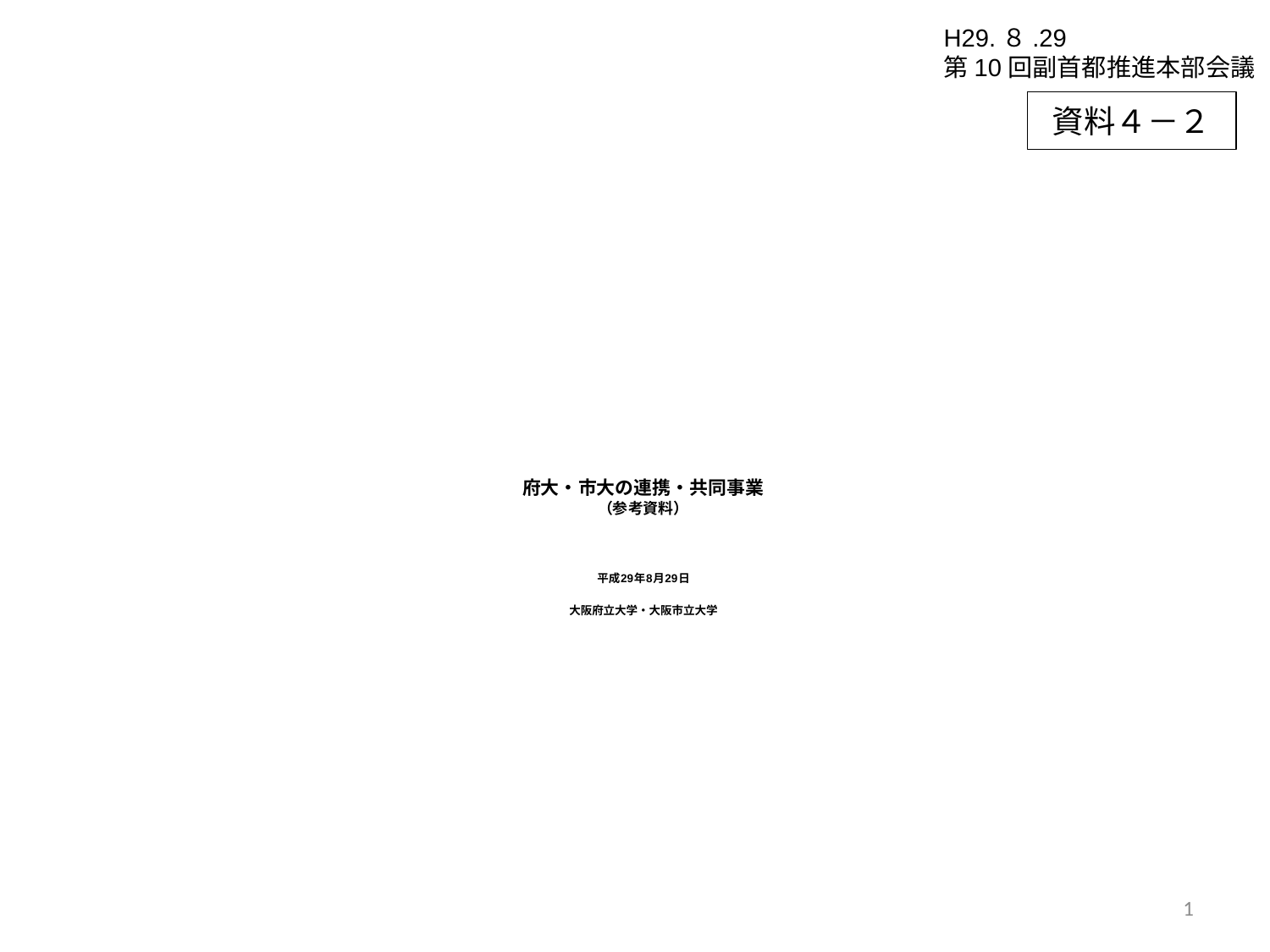

H29.８.29
第10回副首都推進本部会議
資料４－２
# 府大・市大の連携・共同事業 （参考資料） 平成29年8月29日 大阪府立大学・大阪市立大学
1